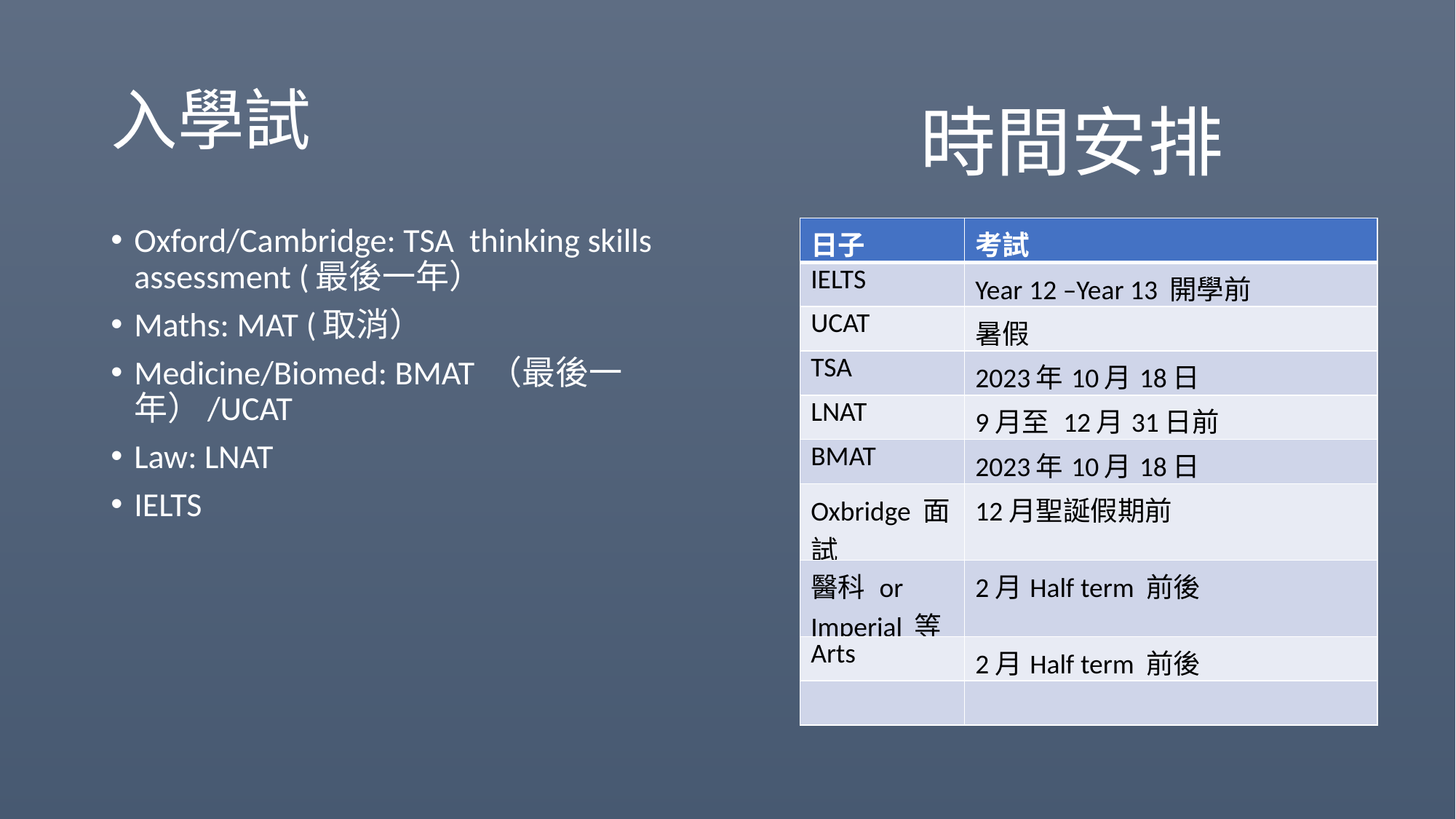

# 入學試
時間安排
Oxford/Cambridge: TSA  thinking skills assessment (最後一年）
Maths: MAT (取消）
Medicine/Biomed: BMAT （最後一年）/UCAT
Law: LNAT
IELTS
| 日子 | 考試 |
| --- | --- |
| IELTS | Year 12 –Year 13 開學前 |
| UCAT | 暑假 |
| TSA | 2023年10月18日 |
| LNAT | 9月至 12月31日前 |
| BMAT | 2023年10月18日 |
| Oxbridge 面試 | 12月聖誕假期前 |
| 醫科 or Imperial 等 | 2月Half term 前後 |
| Arts | 2月Half term 前後 |
|  |  |